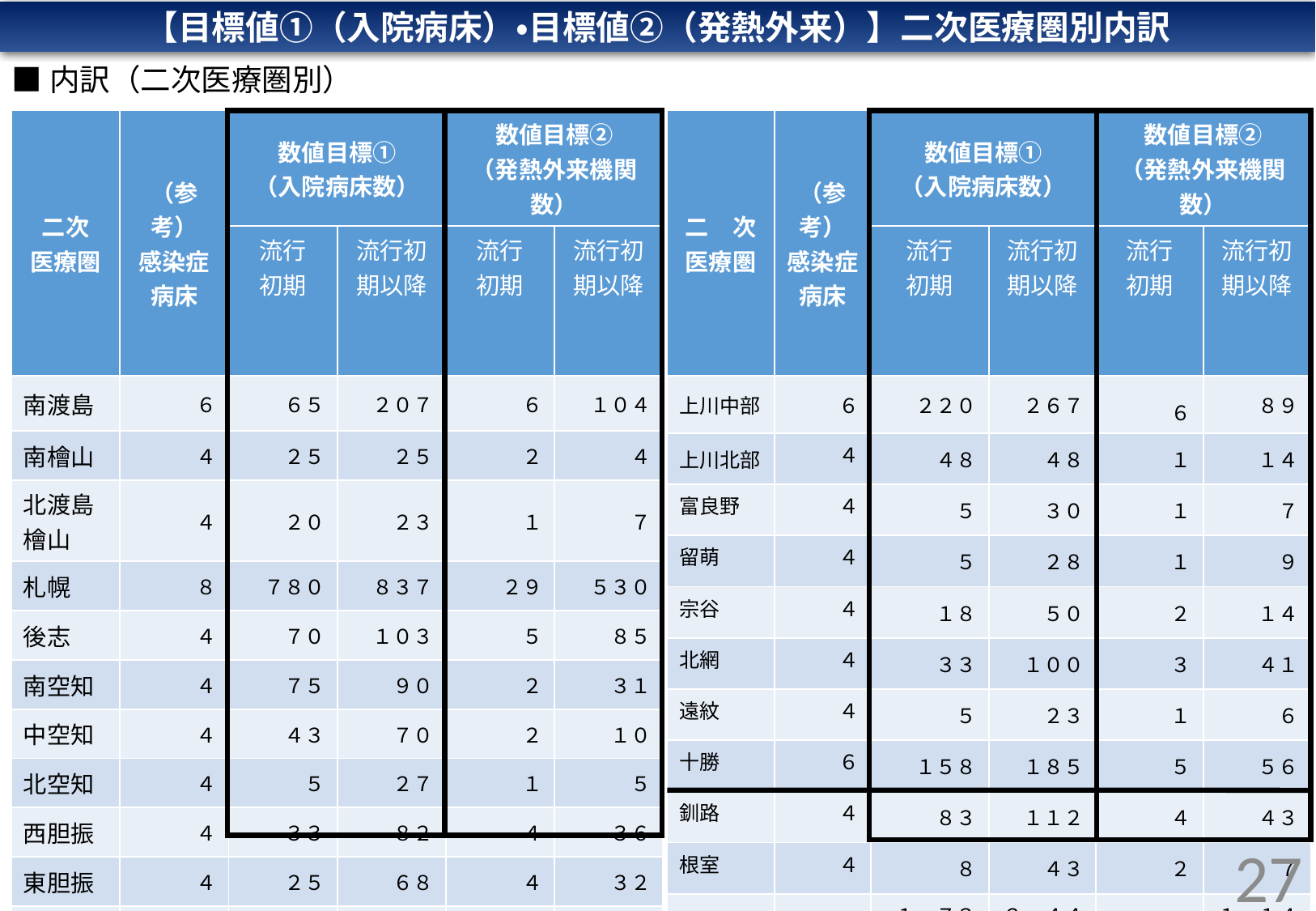

【目標値①（入院病床）・目標値②（発熱外来）】二次医療圏別内訳
■内訳（二次医療圏別）
| 二次 医療圏 | （参考） 感染症 病床 | 数値目標① （入院病床数） |  | 数値目標② （発熱外来機関数） |  |
| --- | --- | --- | --- | --- | --- |
|  |  | 流行 初期 | 流行初期以降 | 流行 初期 | 流行初期以降 |
| 南渡島 | ６ | ６５ | ２０７ | ６ | １０４ |
| 南檜山 | ４ | ２５ | ２５ | ２ | ４ |
| 北渡島檜山 | ４ | ２０ | ２３ | １ | ７ |
| 札幌 | ８ | ７８０ | ８３７ | ２９ | ５３０ |
| 後志 | ４ | ７０ | １０３ | ５ | ８５ |
| 南空知 | ４ | ７５ | ９０ | ２ | ３１ |
| 中空知 | ４ | ４３ | ７０ | ２ | １０ |
| 北空知 | ４ | ５ | ２７ | １ | ５ |
| 西胆振 | ４ | ３３ | ８２ | ４ | ３６ |
| 東胆振 | ４ | ２５ | ６８ | ４ | ３２ |
| 日高 | ４ | １０ | ３０ | ２ | １６ |

| 二　次 医療圏 | （参考） 感染症 病床 | 数値目標① （入院病床数） |  | 数値目標② （発熱外来機関数） |  |
| --- | --- | --- | --- | --- | --- |
|  |  | 流行 初期 | 流行初期以降 | 流行 初期 | 流行初期以降 |
| 上川中部 | ６ | ２２０ | ２６７ | ６ | ８９ |
| 上川北部 | ４ | ４８ | ４８ | １ | １４ |
| 富良野 | ４ | ５ | ３０ | １ | ７ |
| 留萌 | ４ | ５ | ２８ | １ | ９ |
| 宗谷 | ４ | １８ | ５０ | ２ | １４ |
| 北網 | ４ | ３３ | １００ | ３ | ４１ |
| 遠紋 | ４ | ５ | ２３ | １ | ６ |
| 十勝 | ６ | １５８ | １８５ | ５ | ５６ |
| 釧路 | ４ | ８３ | １１２ | ４ | ４３ |
| 根室 | ４ | ８ | ４３ | ２ | ７ |
| 合計 | ９４ | １，７３４ | ２，４４８ | ８４ | １，１４６ |
27